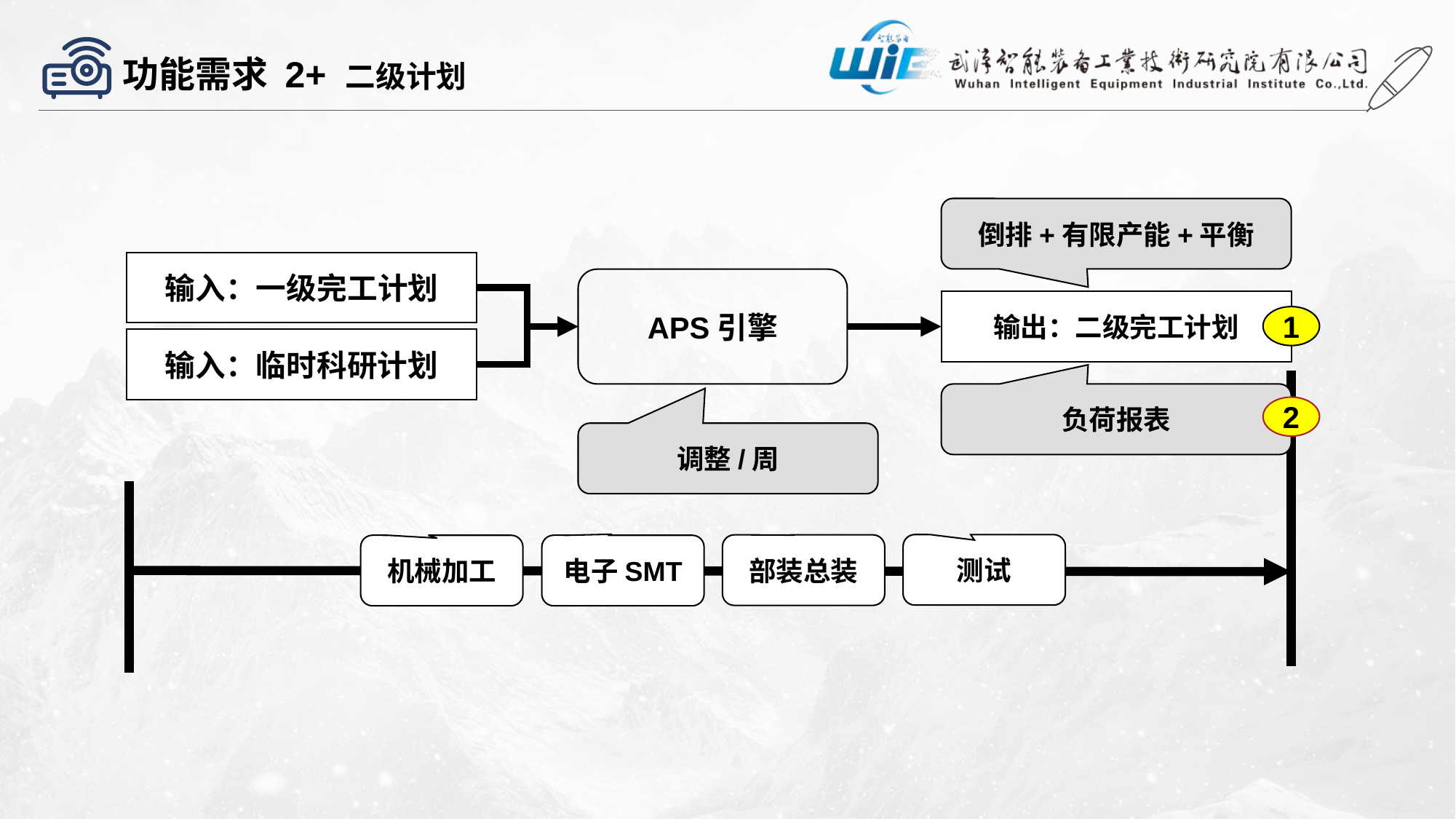

功能需求 2+ 二级计划
倒排+有限产能+平衡
输入：一级完工计划
APS引擎
输出：二级完工计划
1
输入：临时科研计划
负荷报表
2
调整/周
测试
部装总装
电子SMT
机械加工